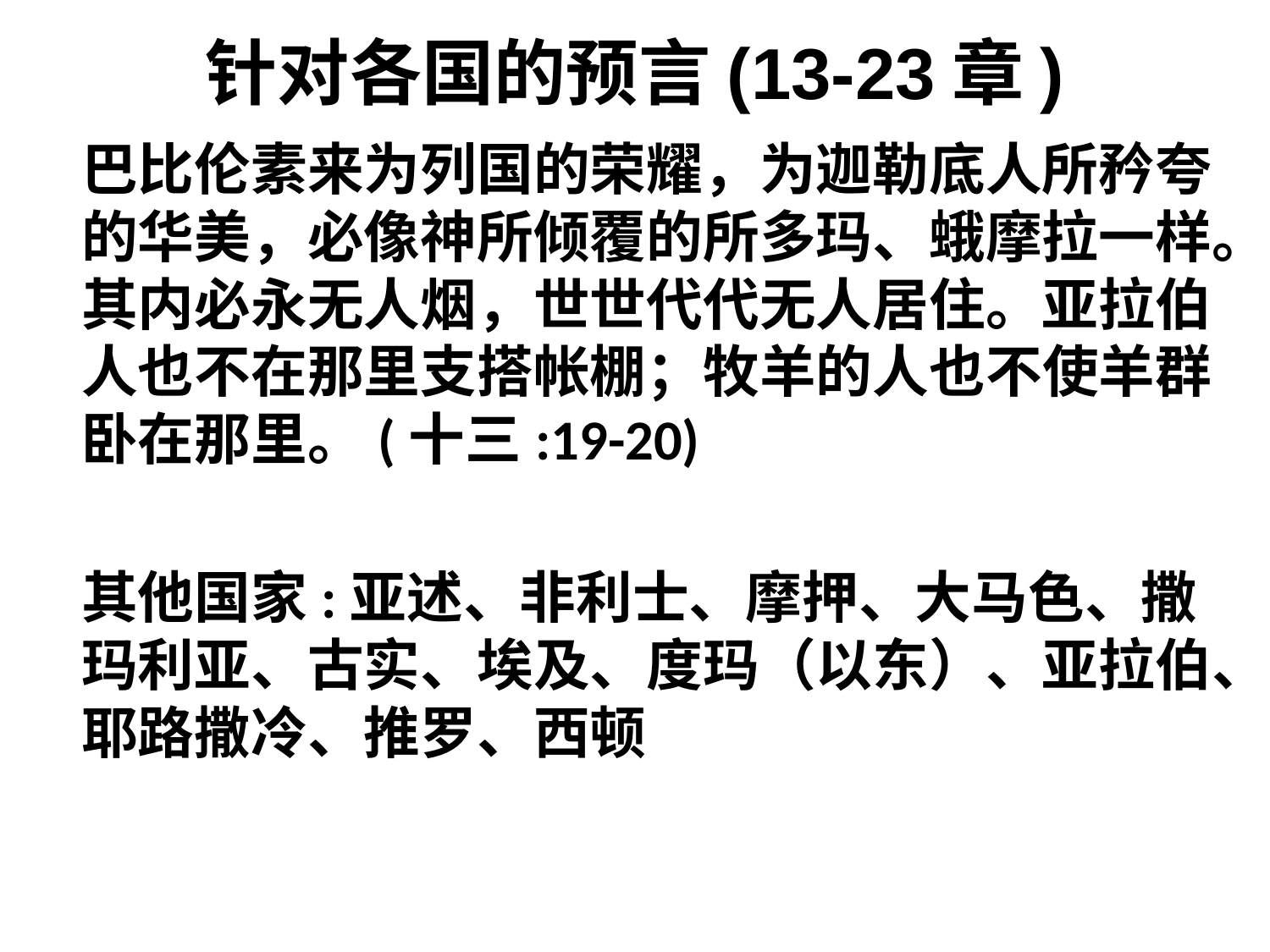

# 针对各国的预言(13-23章)
	巴比伦素来为列国的荣耀，为迦勒底人所矜夸的华美，必像神所倾覆的所多玛、蛾摩拉一样。其内必永无人烟，世世代代无人居住。亚拉伯人也不在那里支搭帐棚；牧羊的人也不使羊群卧在那里。(十三:19-20)

	其他国家:亚述、非利士、摩押、大马色、撒玛利亚、古实、埃及、度玛（以东）、亚拉伯、耶路撒冷、推罗、西顿